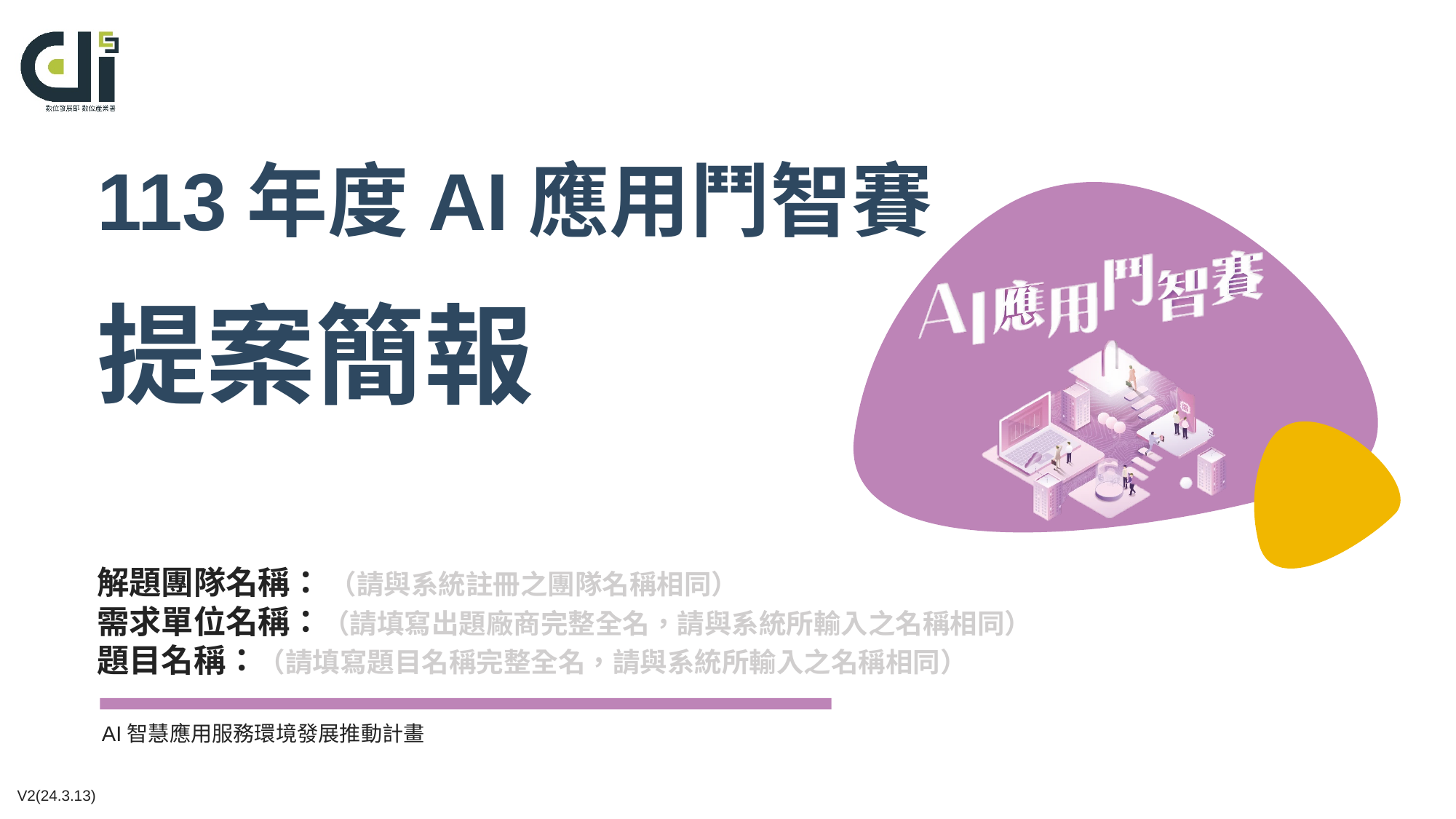

113年度AI應用鬥智賽
提案簡報
解題團隊名稱： （請與系統註冊之團隊名稱相同）
需求單位名稱：（請填寫出題廠商完整全名，請與系統所輸入之名稱相同）
題目名稱：（請填寫題目名稱完整全名，請與系統所輸入之名稱相同）

V2(24.3.13)